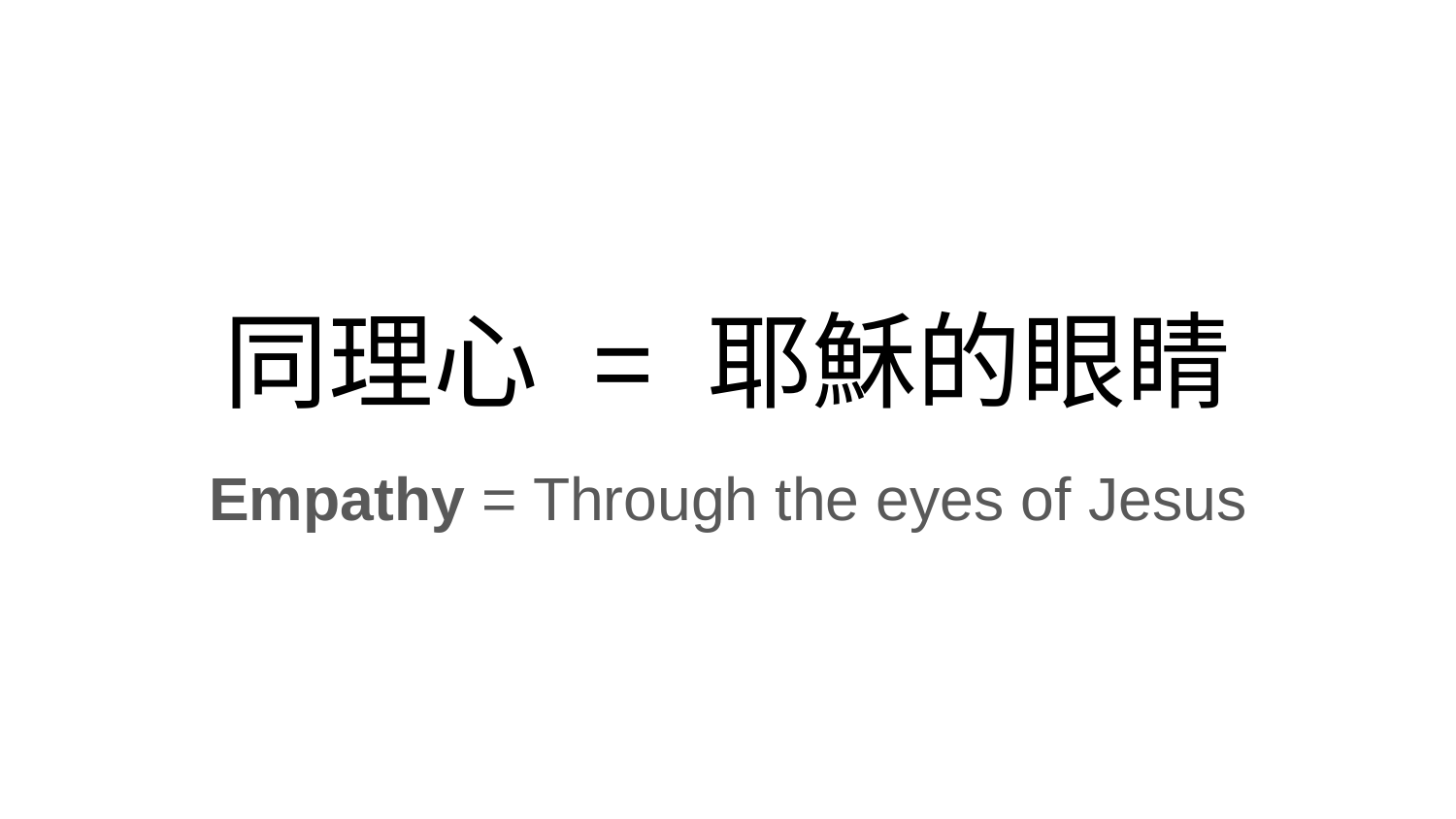

# 同理心 = 耶穌的眼睛
Empathy = Through the eyes of Jesus